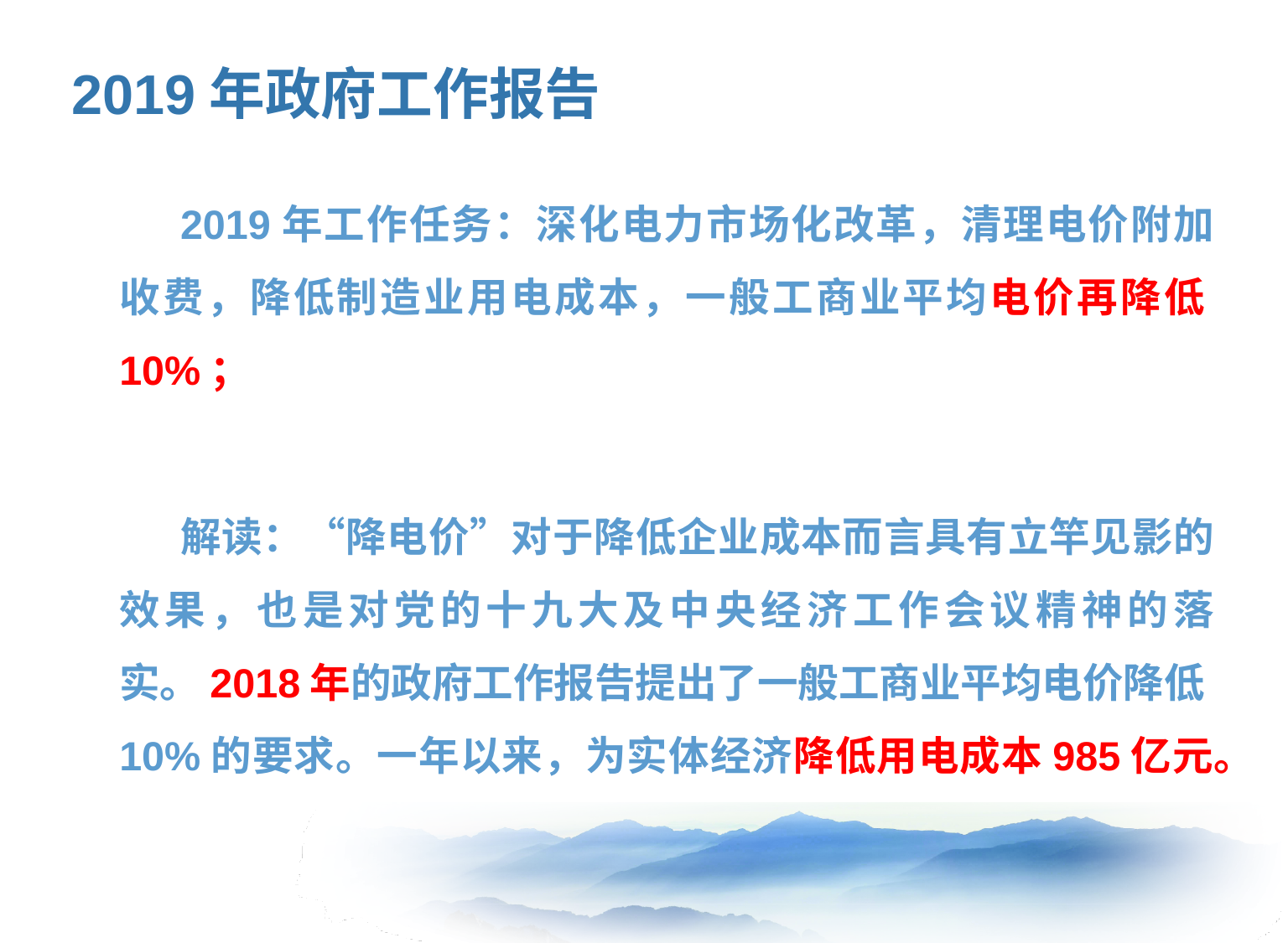

# 2019年政府工作报告
2019年工作任务：深化电力市场化改革，清理电价附加收费，降低制造业用电成本，一般工商业平均电价再降低10%；

解读：“降电价”对于降低企业成本而言具有立竿见影的效果，也是对党的十九大及中央经济工作会议精神的落实。2018年的政府工作报告提出了一般工商业平均电价降低10%的要求。一年以来，为实体经济降低用电成本985亿元。